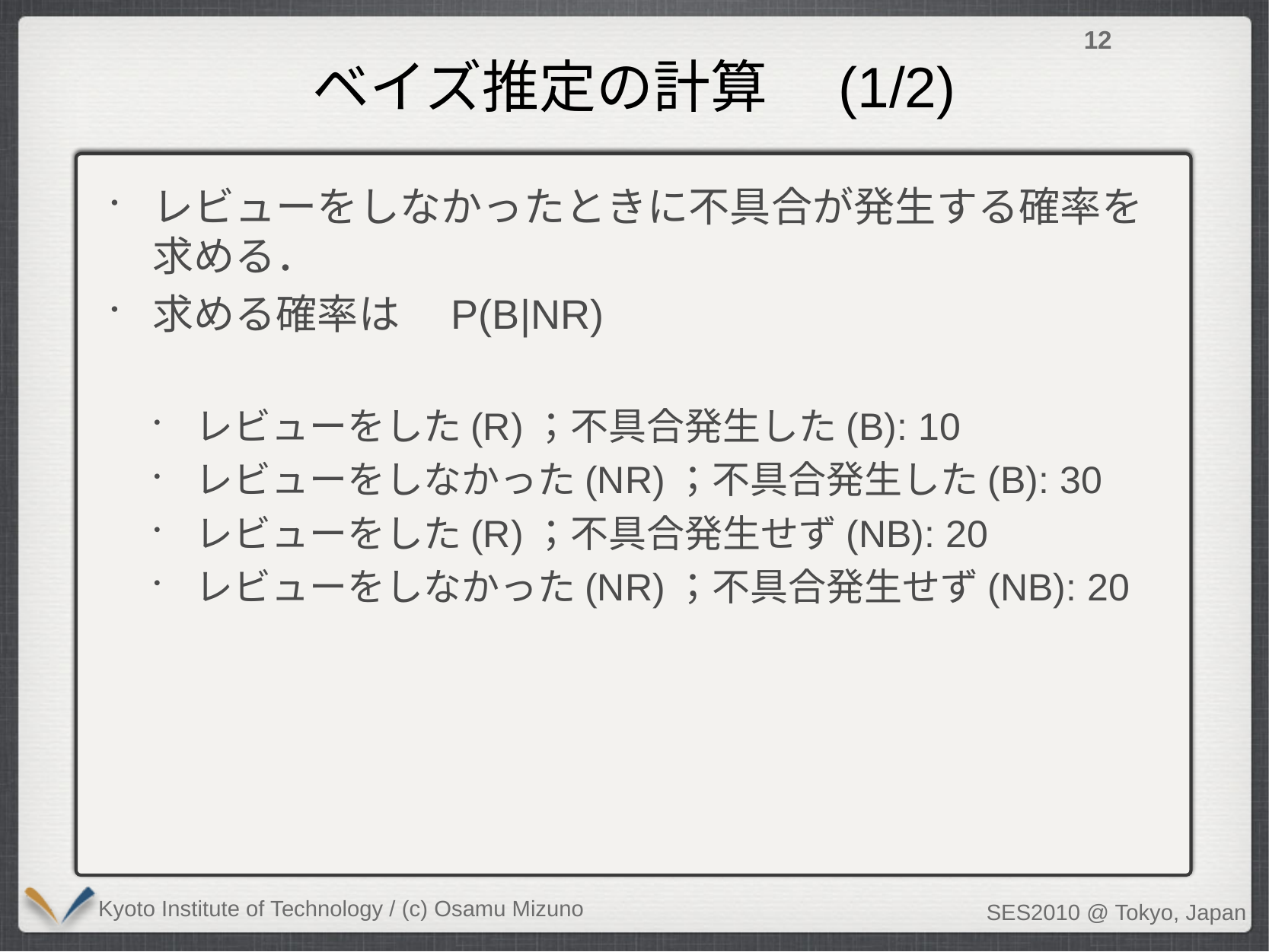

12
# ベイズ推定の計算　(1/2)
レビューをしなかったときに不具合が発生する確率を求める．
求める確率は　P(B|NR)

レビューをした(R)；不具合発生した(B): 10
レビューをしなかった(NR)；不具合発生した(B): 30
レビューをした(R)；不具合発生せず(NB): 20
レビューをしなかった(NR)；不具合発生せず(NB): 20